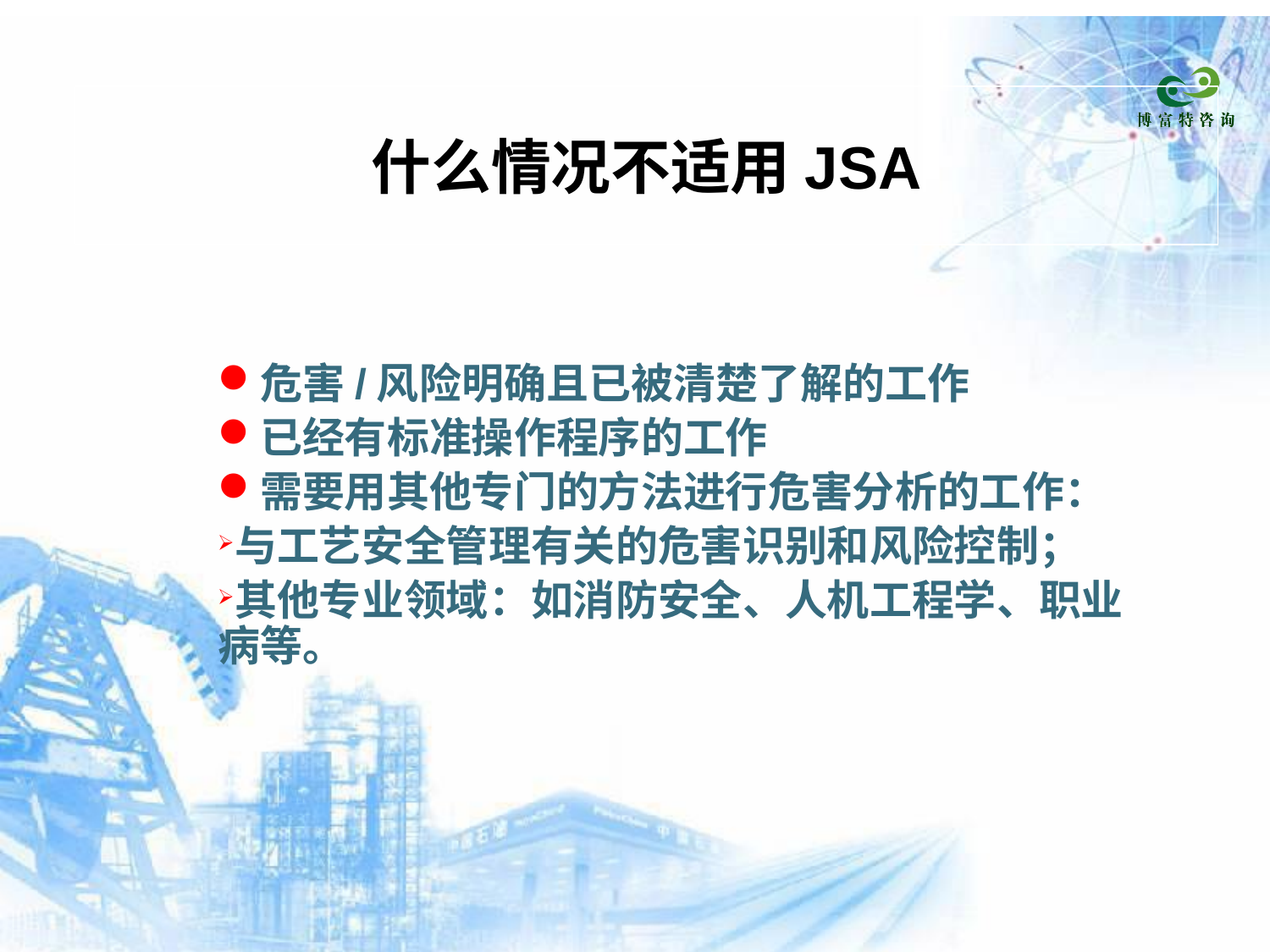

什么情况不适用JSA
危害/风险明确且已被清楚了解的工作
已经有标准操作程序的工作
需要用其他专门的方法进行危害分析的工作：
与工艺安全管理有关的危害识别和风险控制；
其他专业领域：如消防安全、人机工程学、职业病等。

7